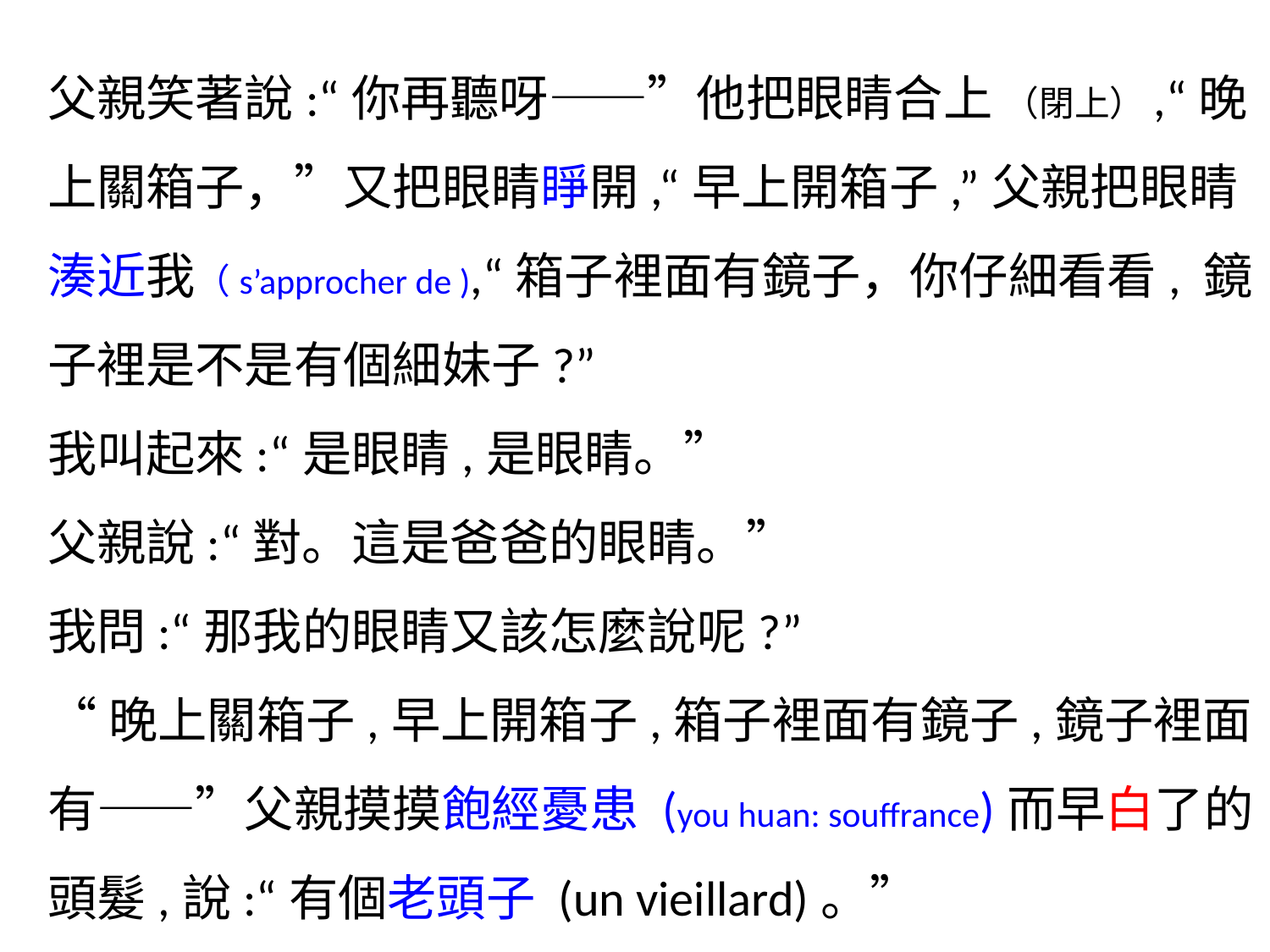

父親笑著說:“你再聽呀——”他把眼睛合上 （閉上）,“晚上關箱子，”又把眼睛睜開,“早上開箱子,”父親把眼睛湊近我（s’approcher de ),“箱子裡面有鏡子，你仔細看看, 鏡子裡是不是有個細妹子?”
我叫起來:“是眼睛,是眼睛。”
父親說:“對。這是爸爸的眼睛。”
我問:“那我的眼睛又該怎麼說呢?”
“晚上關箱子,早上開箱子,箱子裡面有鏡子,鏡子裡面有——”父親摸摸飽經憂患 (you huan: souffrance)而早白了的頭髮,說:“有個老頭子 (un vieillard)。”